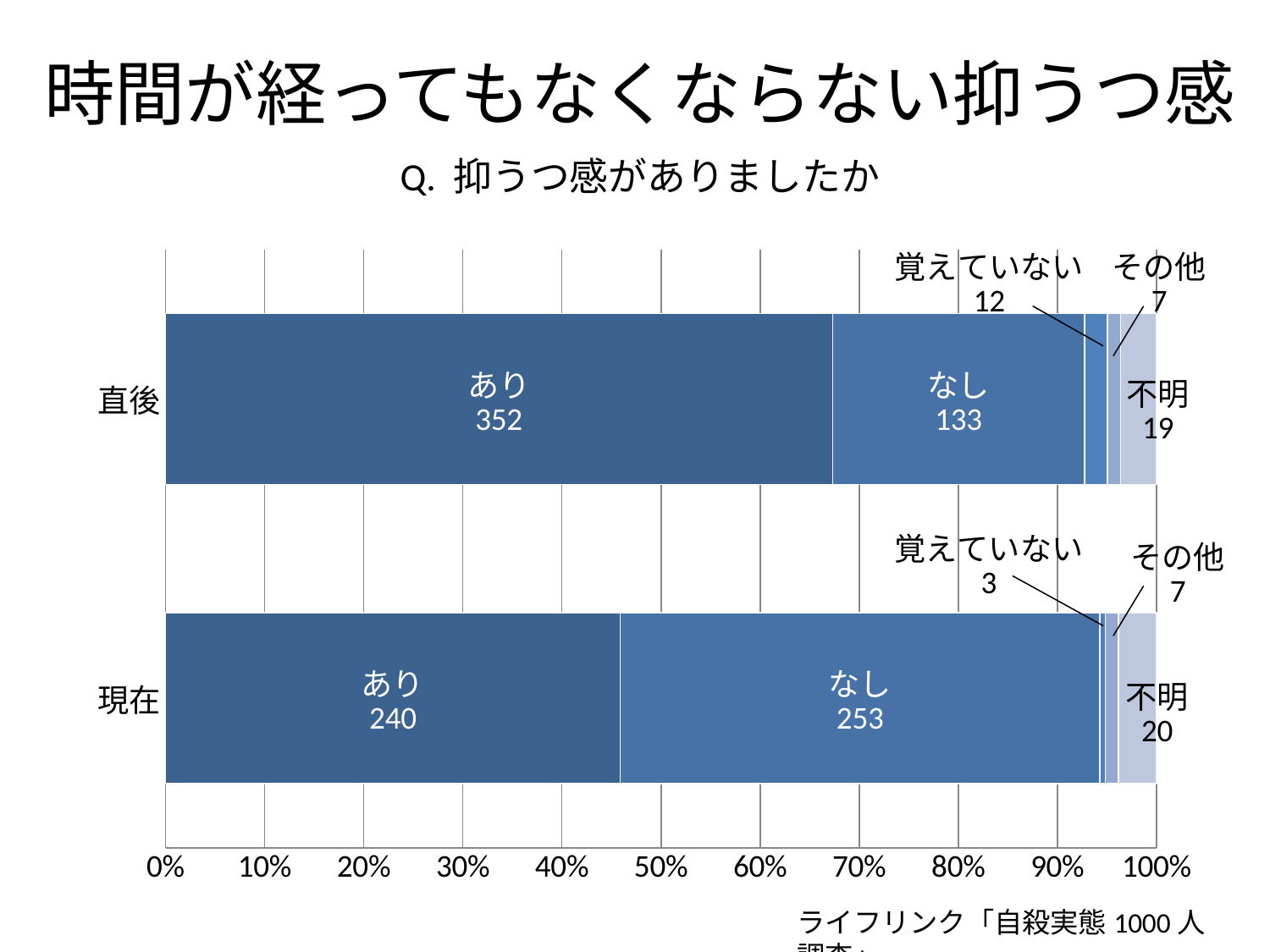

時間が経ってもなくならない抑うつ感
Q. 抑うつ感がありましたか

### Chart

| Category | あり | なし | 覚えていない | その他 | 不明 |
|---|---|---|---|---|---|
| 現在 | 240.0 | 253.0 | 3.0 | 7.0 | 20.0 |
| 直後 | 352.0 | 133.0 | 12.0 | 7.0 | 19.0 |
ライフリンク「自殺実態1000人調査」